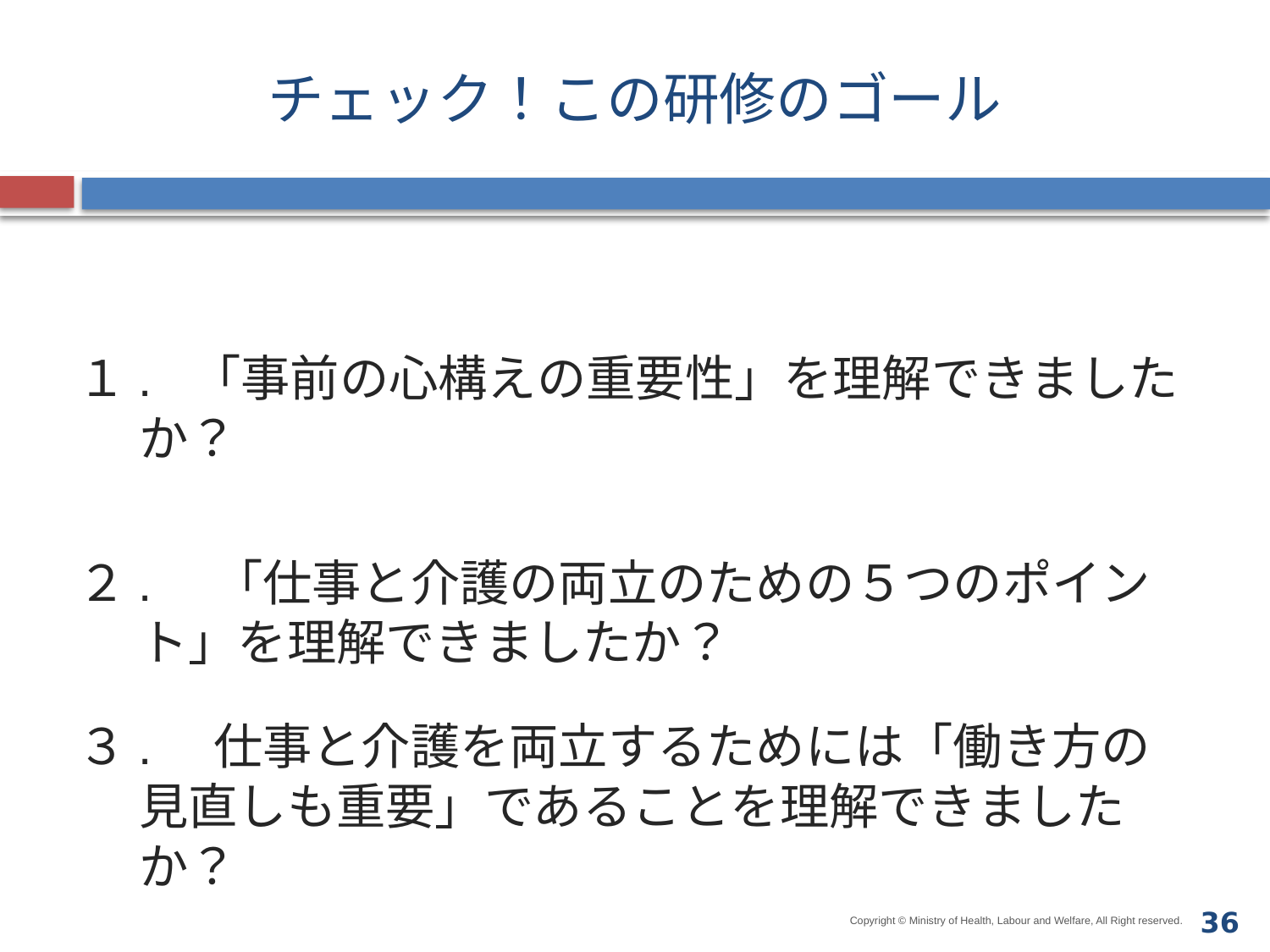

# チェック！この研修のゴール

１.  「事前の心構えの重要性」を理解できましたか？

２.　「仕事と介護の両立のための５つのポイント」を理解できましたか？
３.　仕事と介護を両立するためには「働き方の見直しも重要」であることを理解できましたか？
36